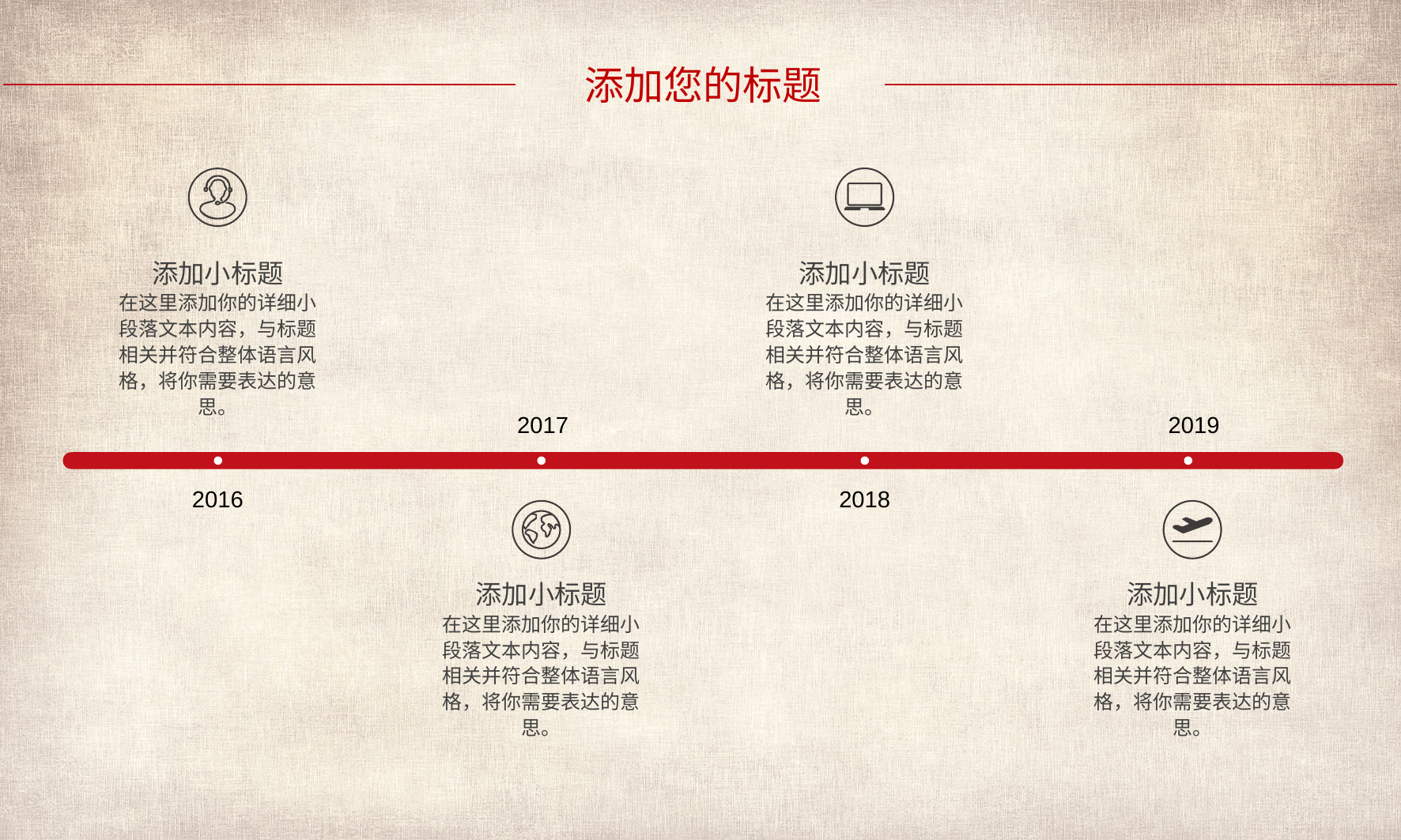

添加您的标题

添加小标题
在这里添加你的详细小段落文本内容，与标题相关并符合整体语言风格，将你需要表达的意思。

添加小标题
在这里添加你的详细小段落文本内容，与标题相关并符合整体语言风格，将你需要表达的意思。
2017
2019

2016
2018

添加小标题
在这里添加你的详细小段落文本内容，与标题相关并符合整体语言风格，将你需要表达的意思。

添加小标题
在这里添加你的详细小段落文本内容，与标题相关并符合整体语言风格，将你需要表达的意思。